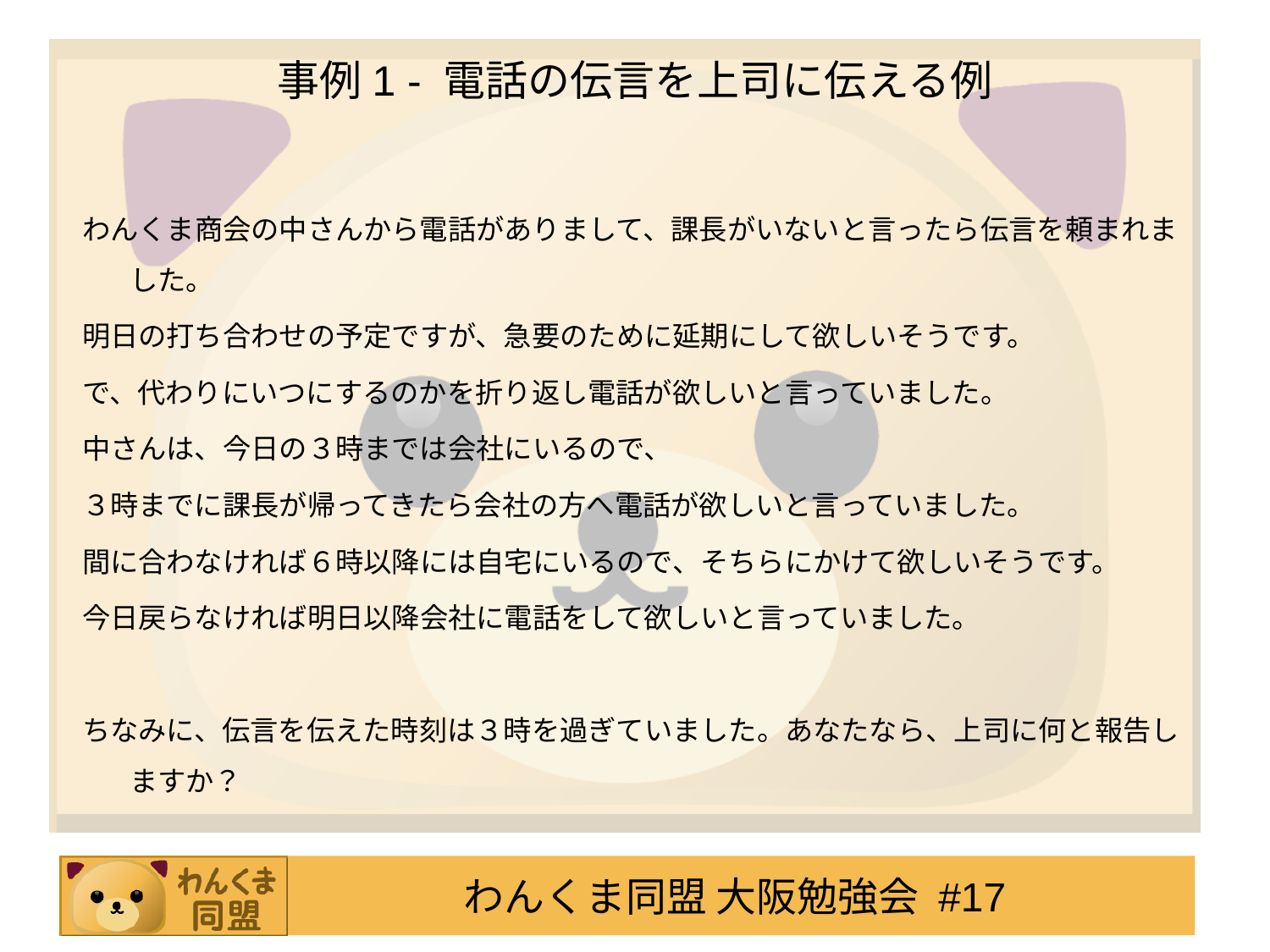

# 事例1 - 電話の伝言を上司に伝える例
わんくま商会の中さんから電話がありまして、課長がいないと言ったら伝言を頼まれました。
明日の打ち合わせの予定ですが、急要のために延期にして欲しいそうです。
で、代わりにいつにするのかを折り返し電話が欲しいと言っていました。
中さんは、今日の３時までは会社にいるので、
３時までに課長が帰ってきたら会社の方へ電話が欲しいと言っていました。
間に合わなければ６時以降には自宅にいるので、そちらにかけて欲しいそうです。
今日戻らなければ明日以降会社に電話をして欲しいと言っていました。

ちなみに、伝言を伝えた時刻は３時を過ぎていました。あなたなら、上司に何と報告しますか？